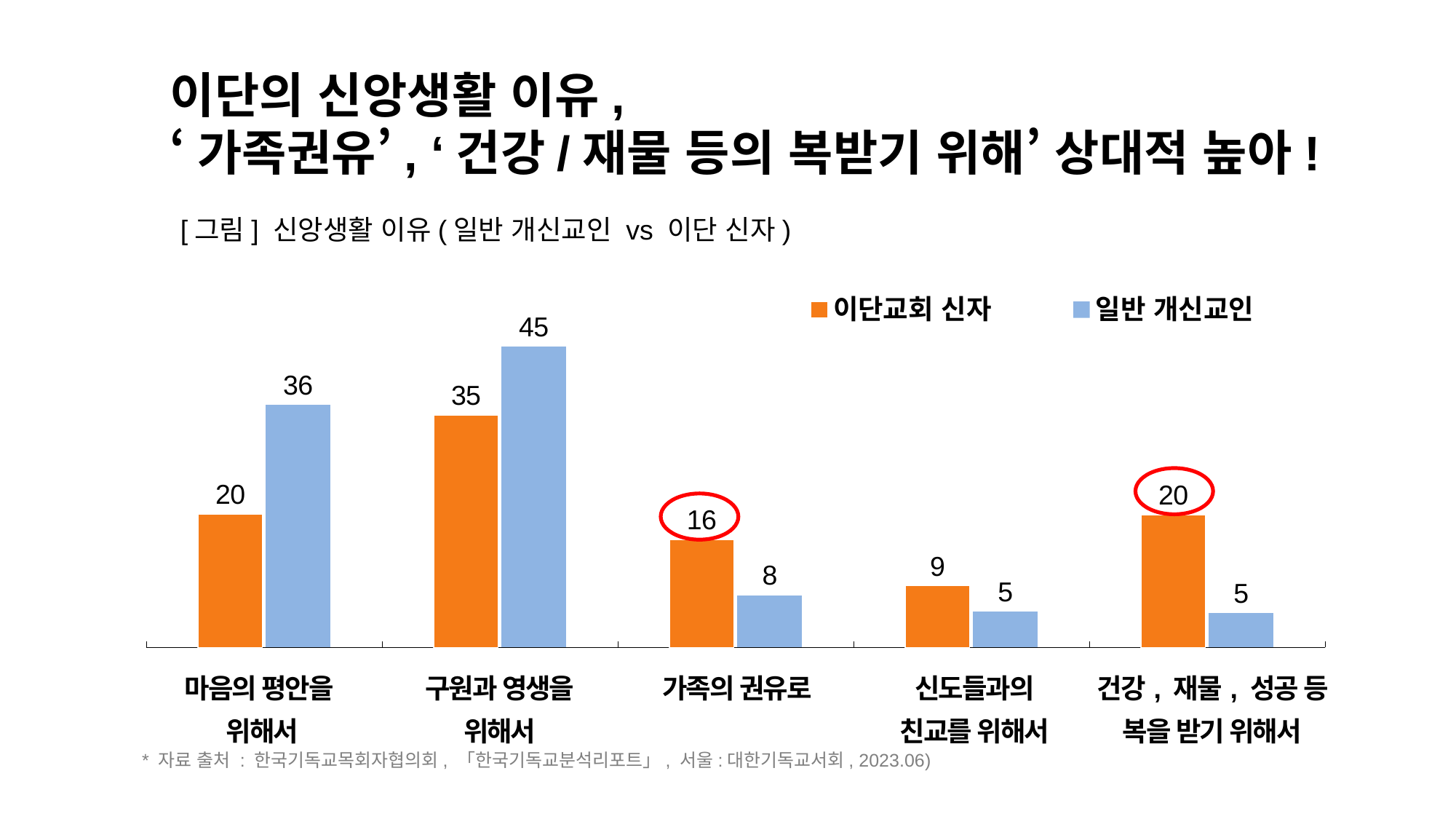

이단의 신앙생활 이유,
‘가족권유’, ‘건강/재물 등의 복받기 위해’ 상대적 높아!

### Chart

| Category | 이단교회 신자 | 일반 개신교인 |
|---|---|---|
[그림] 신앙생활 이유(일반 개신교인 vs 이단 신자)

| 마음의 평안을 위해서 | 구원과 영생을 위해서 | 가족의 권유로 | 신도들과의 친교를 위해서 | 건강, 재물, 성공 등 복을 받기 위해서 |
| --- | --- | --- | --- | --- |
* 자료 출처 : 한국기독교목회자협의회, 「한국기독교분석리포트」, 서울:대한기독교서회, 2023.06)